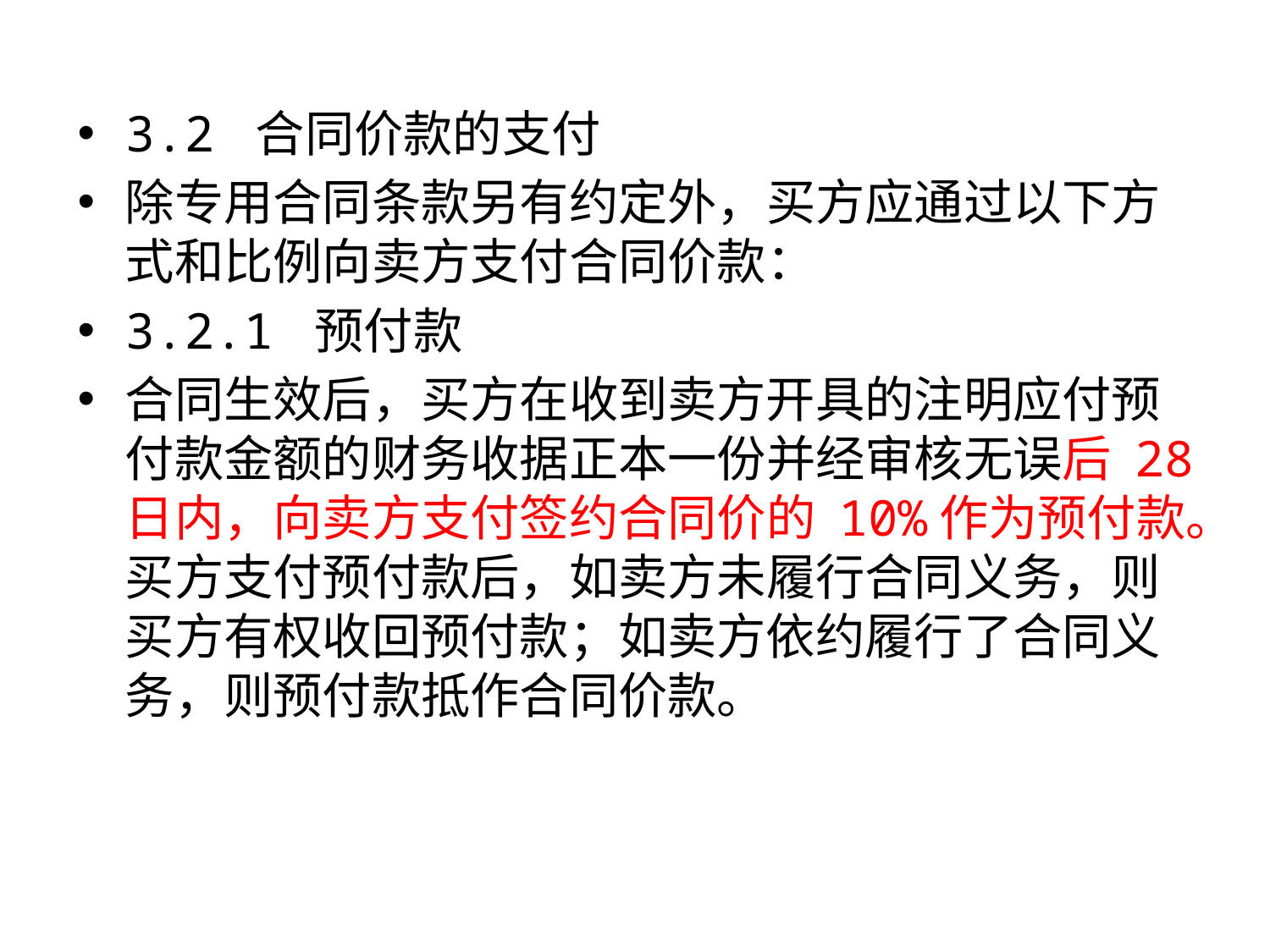

3.2 合同价款的支付
除专用合同条款另有约定外，买方应通过以下方式和比例向卖方支付合同价款：
3.2.1 预付款
合同生效后，买方在收到卖方开具的注明应付预付款金额的财务收据正本一份并经审核无误后 28 日内，向卖方支付签约合同价的 10%作为预付款。买方支付预付款后，如卖方未履行合同义务，则买方有权收回预付款；如卖方依约履行了合同义务，则预付款抵作合同价款。